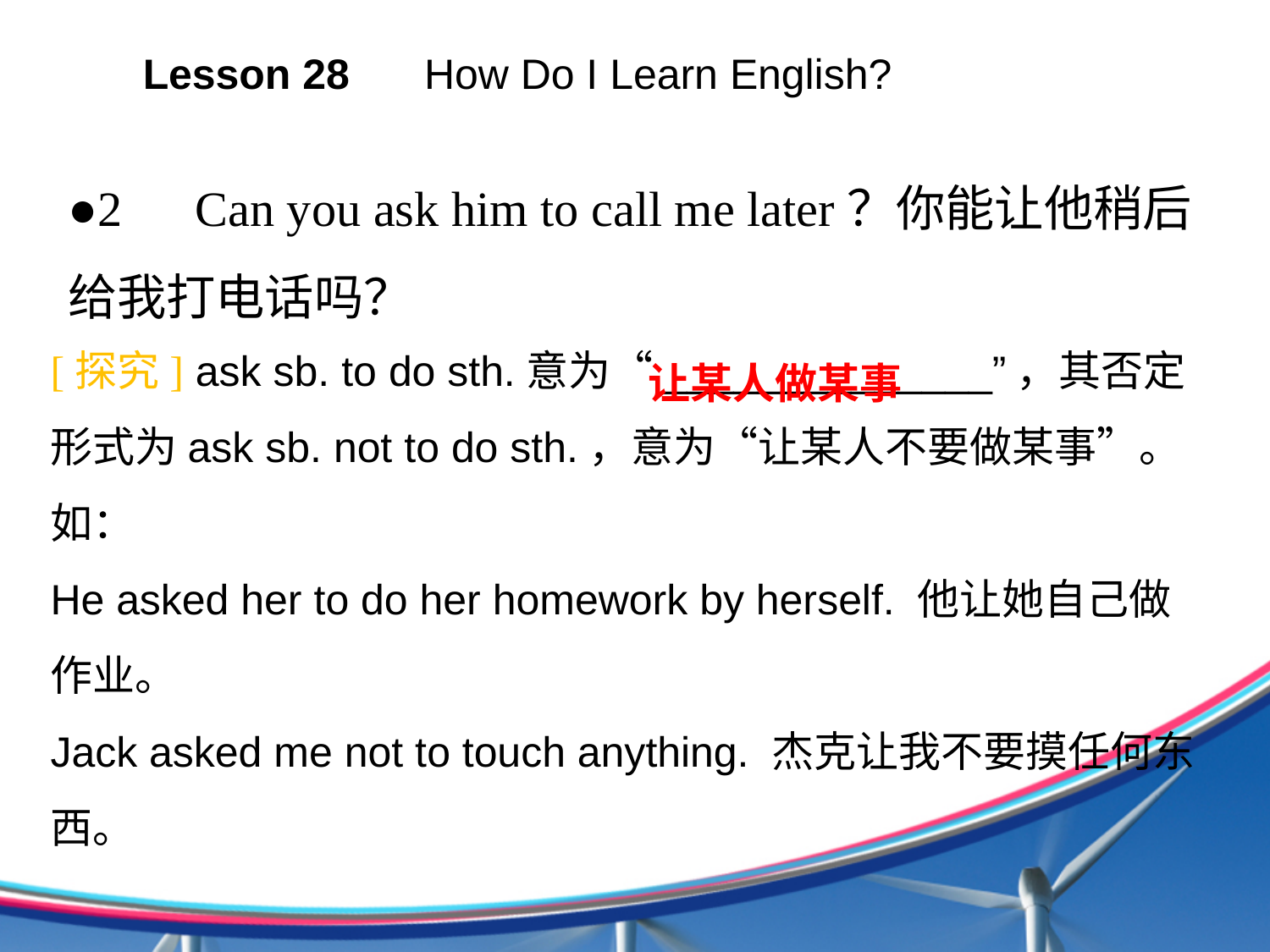

Lesson 28 　How Do I Learn English?
●2　Can you ask him to call me later？你能让他稍后给我打电话吗？
[探究] ask sb. to do sth.意为“______________”，其否定形式为ask sb. not to do sth.，意为“让某人不要做某事”。如：
He asked her to do her homework by herself. 他让她自己做作业。
Jack asked me not to touch anything. 杰克让我不要摸任何东西。
让某人做某事